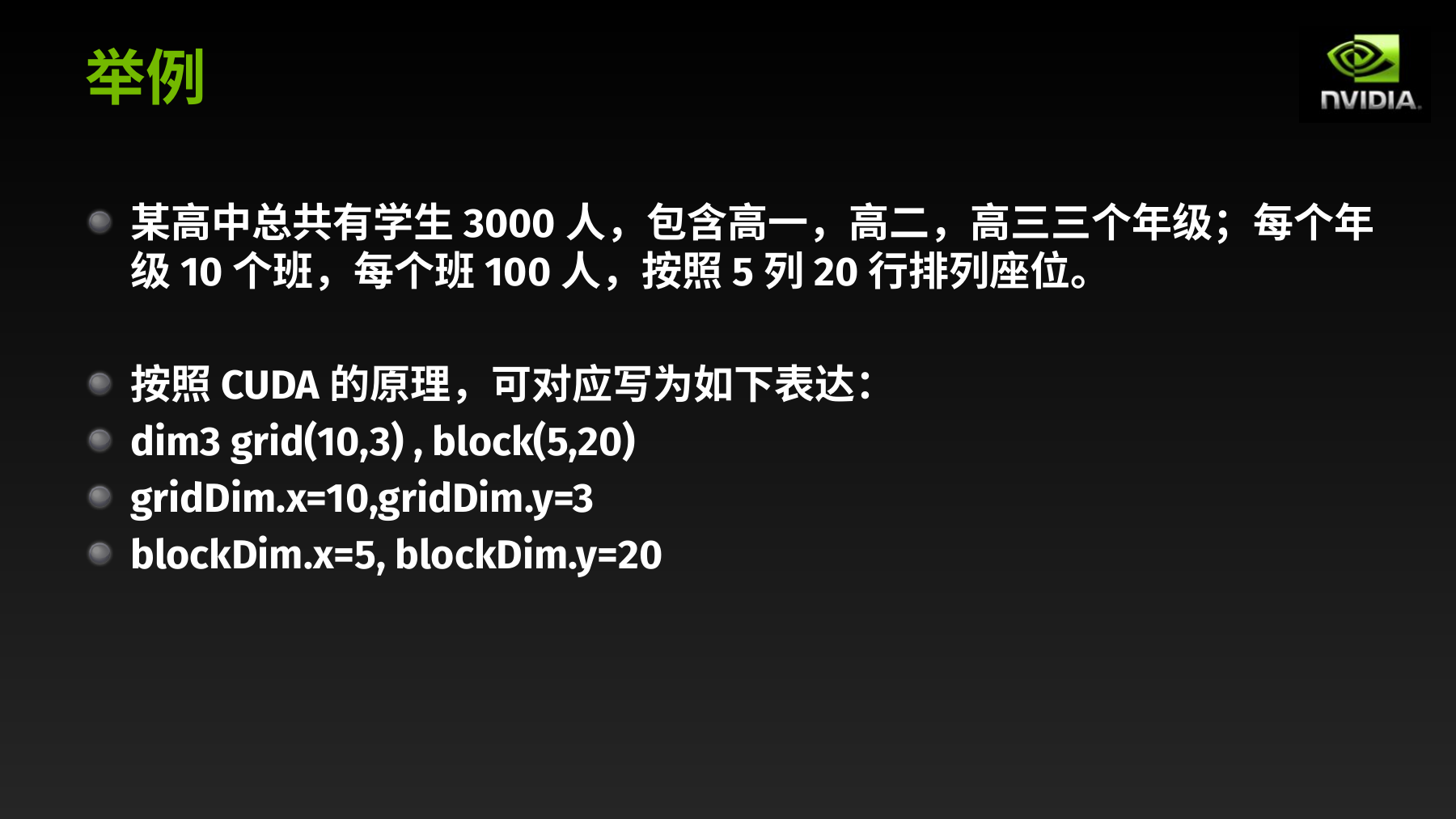

# 举例
某高中总共有学生3000人，包含高一，高二，高三三个年级；每个年级10个班，每个班100人，按照5列20行排列座位。

按照CUDA的原理，可对应写为如下表达：
dim3 grid(10,3) , block(5,20)
gridDim.x=10,gridDim.y=3
blockDim.x=5, blockDim.y=20